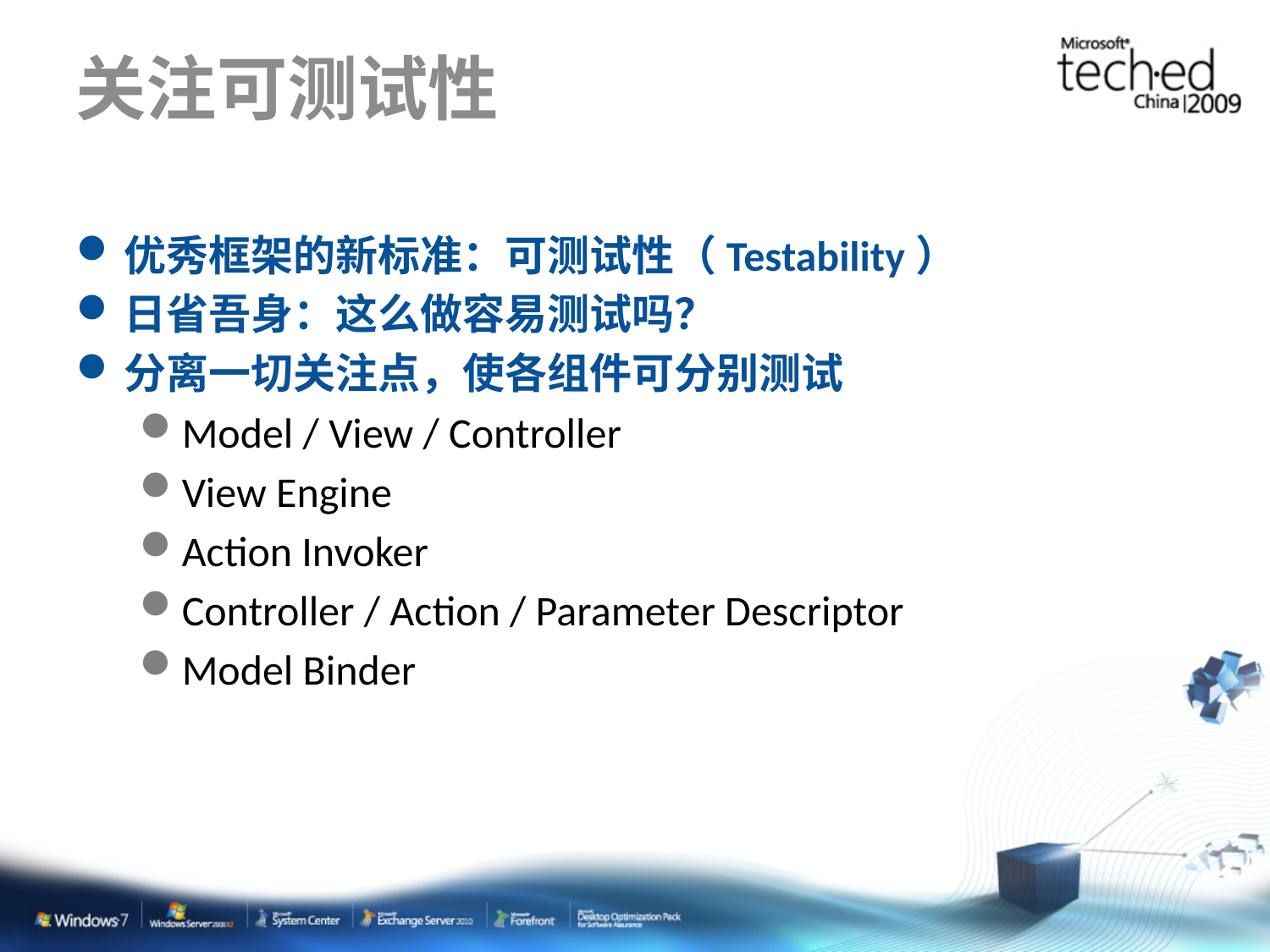

# 关注可测试性
优秀框架的新标准：可测试性（Testability）
日省吾身：这么做容易测试吗？
分离一切关注点，使各组件可分别测试
Model / View / Controller
View Engine
Action Invoker
Controller / Action / Parameter Descriptor
Model Binder